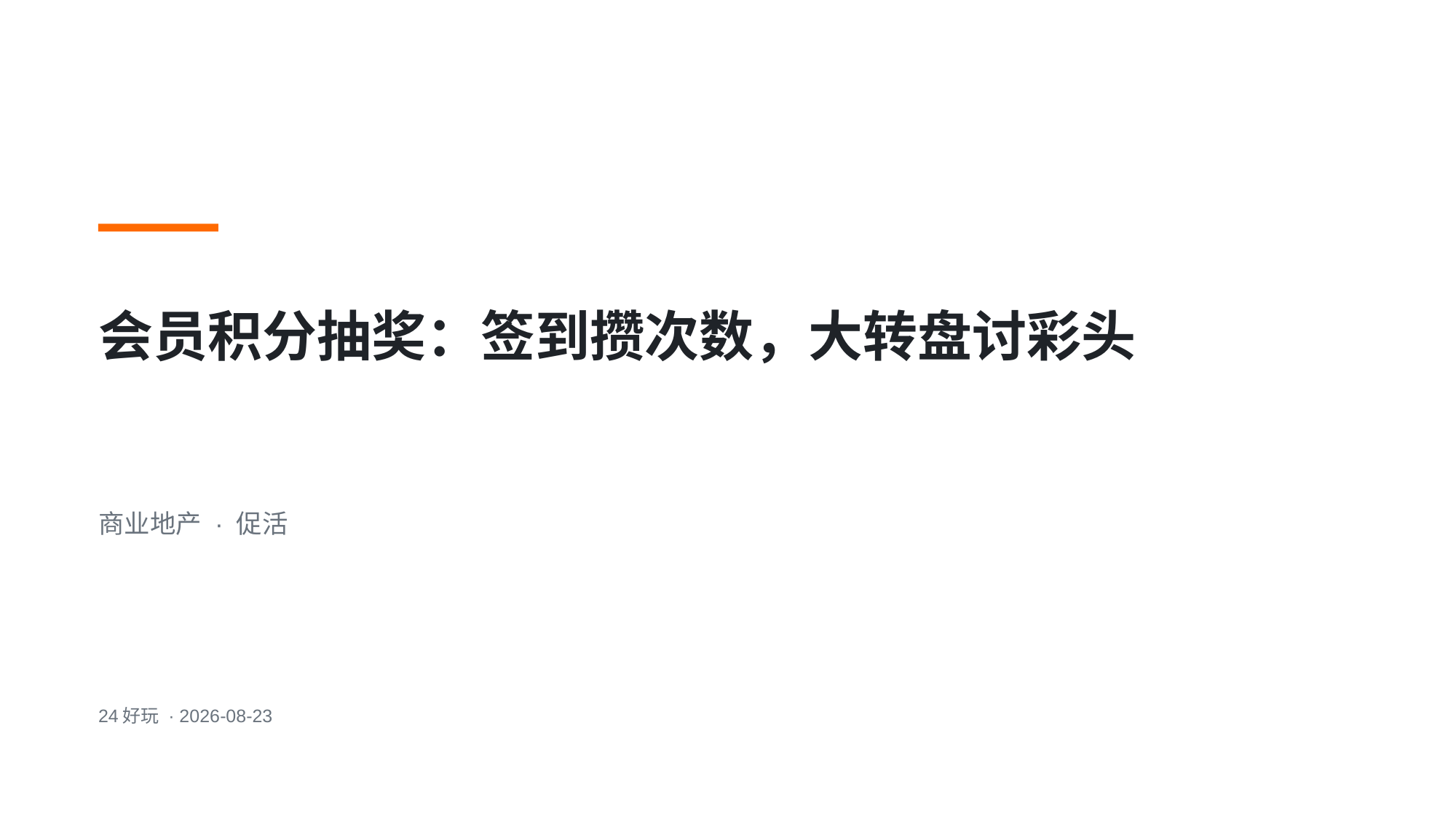

会员积分抽奖：签到攒次数，大转盘讨彩头
商业地产 · 促活
24好玩 · 2026-08-23